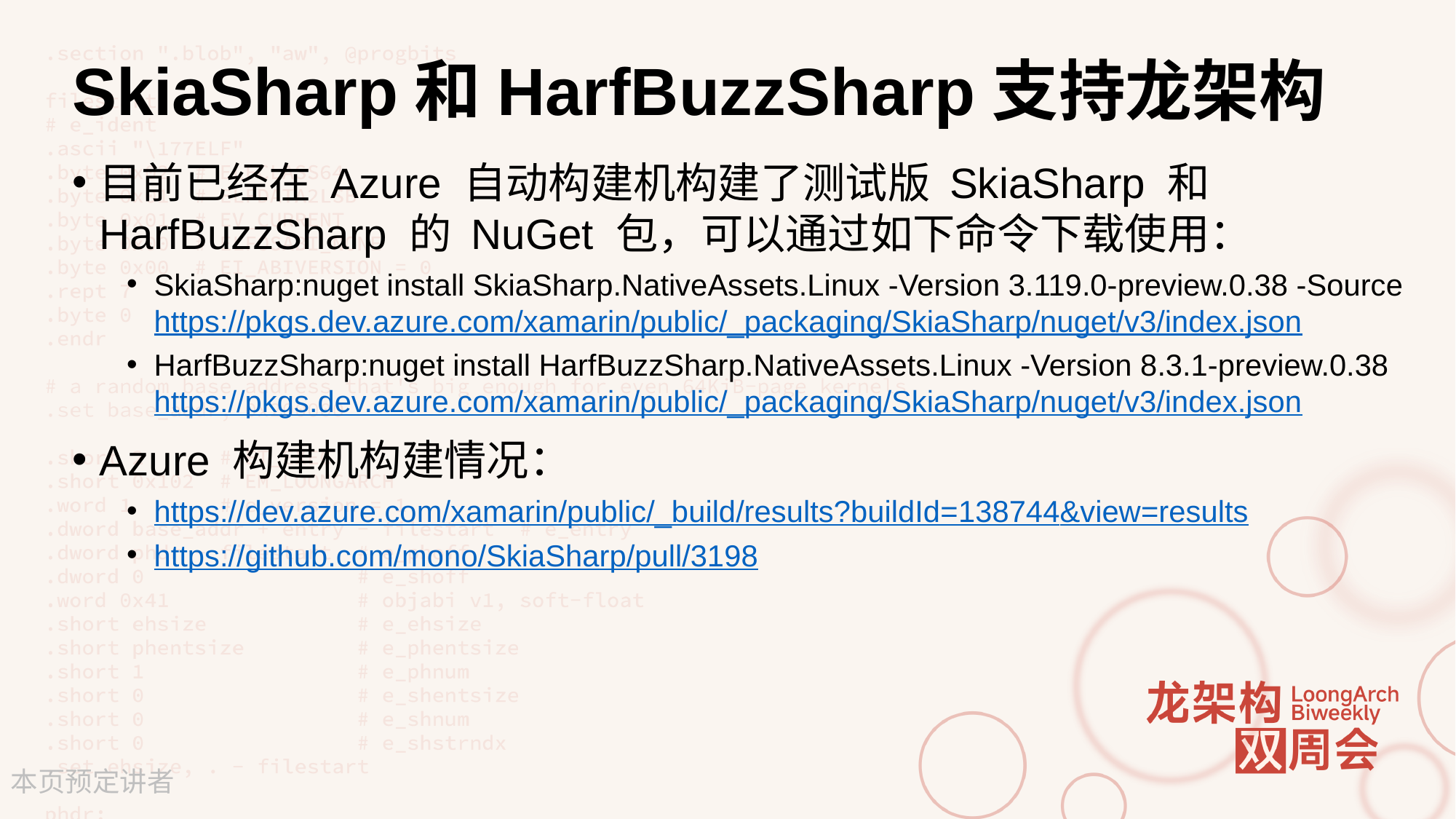

# SkiaSharp和HarfBuzzSharp支持龙架构
目前已经在 Azure 自动构建机构建了测试版 SkiaSharp 和HarfBuzzSharp 的 NuGet 包，可以通过如下命令下载使用：
SkiaSharp:nuget install SkiaSharp.NativeAssets.Linux -Version 3.119.0-preview.0.38 -Source https://pkgs.dev.azure.com/xamarin/public/_packaging/SkiaSharp/nuget/v3/index.json
HarfBuzzSharp:nuget install HarfBuzzSharp.NativeAssets.Linux -Version 8.3.1-preview.0.38 https://pkgs.dev.azure.com/xamarin/public/_packaging/SkiaSharp/nuget/v3/index.json
Azure 构建机构建情况：
https://dev.azure.com/xamarin/public/_build/results?buildId=138744&view=results
https://github.com/mono/SkiaSharp/pull/3198